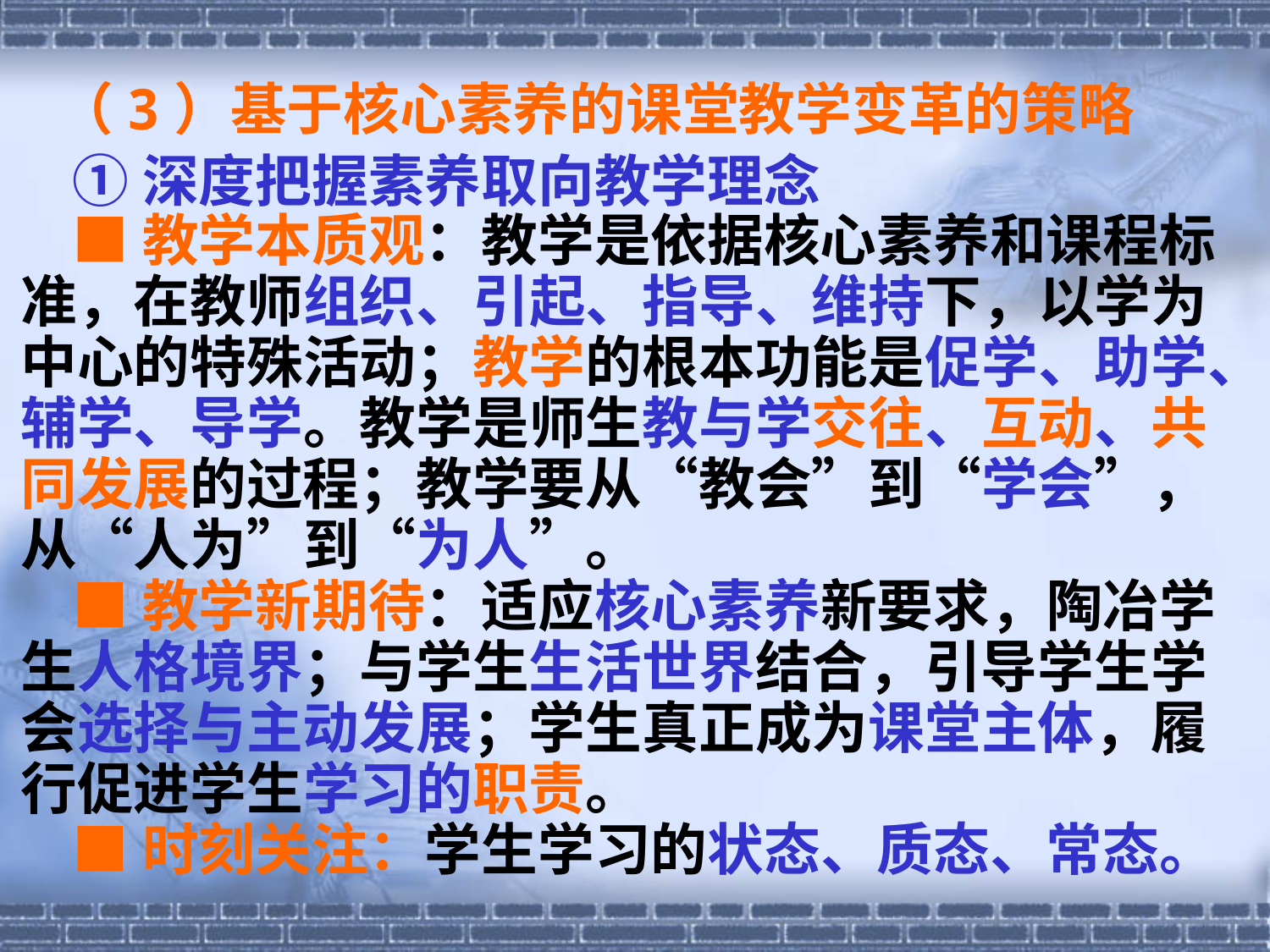

（3）基于核心素养的课堂教学变革的策略
    ①深度把握素养取向教学理念
    ■教学本质观：教学是依据核心素养和课程标准，在教师组织、引起、指导、维持下，以学为中心的特殊活动；教学的根本功能是促学、助学、辅学、导学。教学是师生教与学交往、互动、共同发展的过程；教学要从“教会”到“学会”，从“人为”到“为人”。
    ■教学新期待：适应核心素养新要求，陶冶学生人格境界；与学生生活世界结合，引导学生学会选择与主动发展；学生真正成为课堂主体，履行促进学生学习的职责。
    ■时刻关注：学生学习的状态、质态、常态。